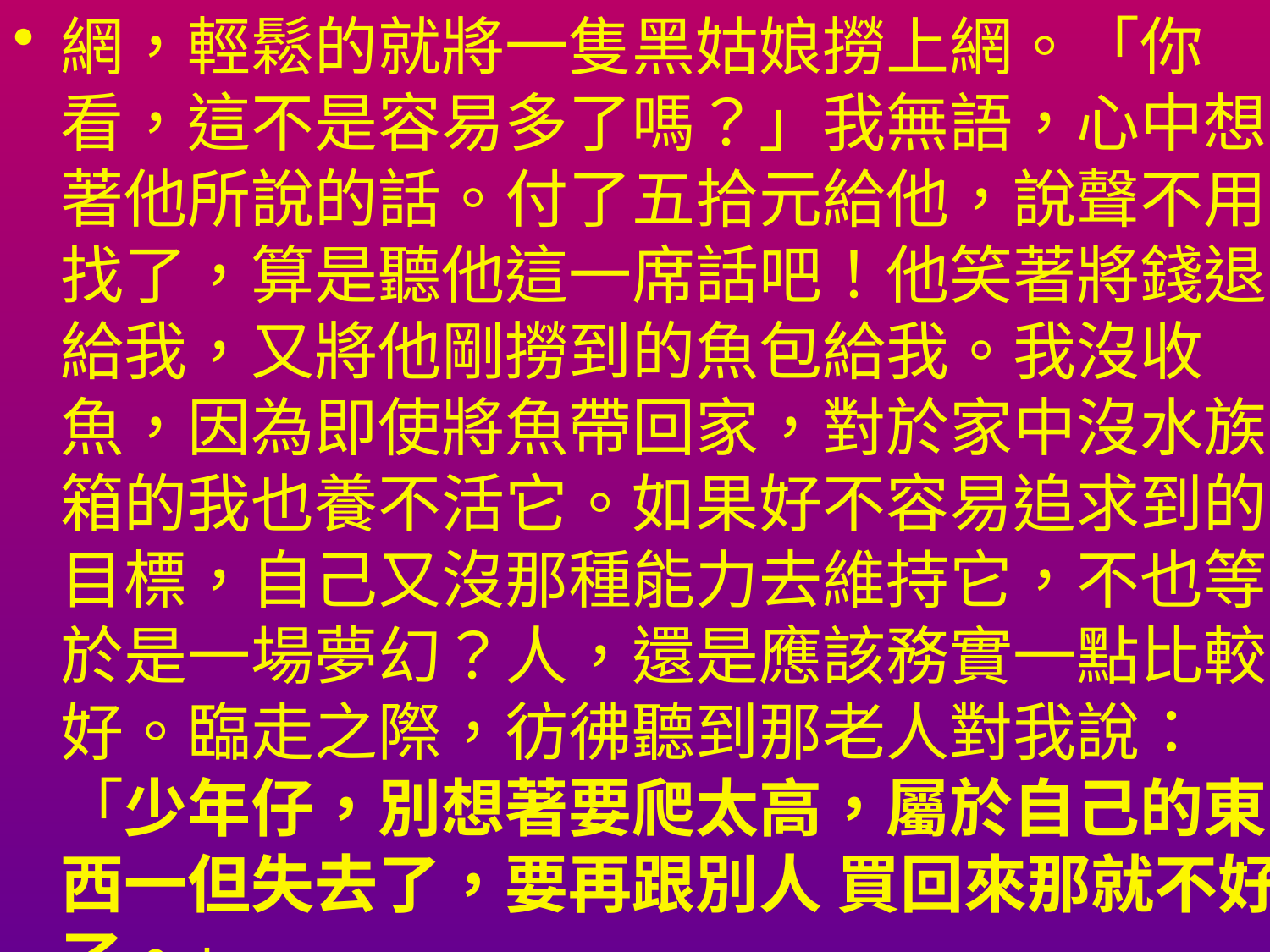

網，輕鬆的就將一隻黑姑娘撈上網。「你看，這不是容易多了嗎？」我無語，心中想著他所說的話。付了五拾元給他，說聲不用找了，算是聽他這一席話吧！他笑著將錢退給我，又將他剛撈到的魚包給我。我沒收魚，因為即使將魚帶回家，對於家中沒水族箱的我也養不活它。如果好不容易追求到的目標，自己又沒那種能力去維持它，不也等於是一場夢幻？人，還是應該務實一點比較好。臨走之際，彷彿聽到那老人對我說：「少年仔，別想著要爬太高，屬於自己的東西一但失去了，要再跟別人 買回來那就不好了。」